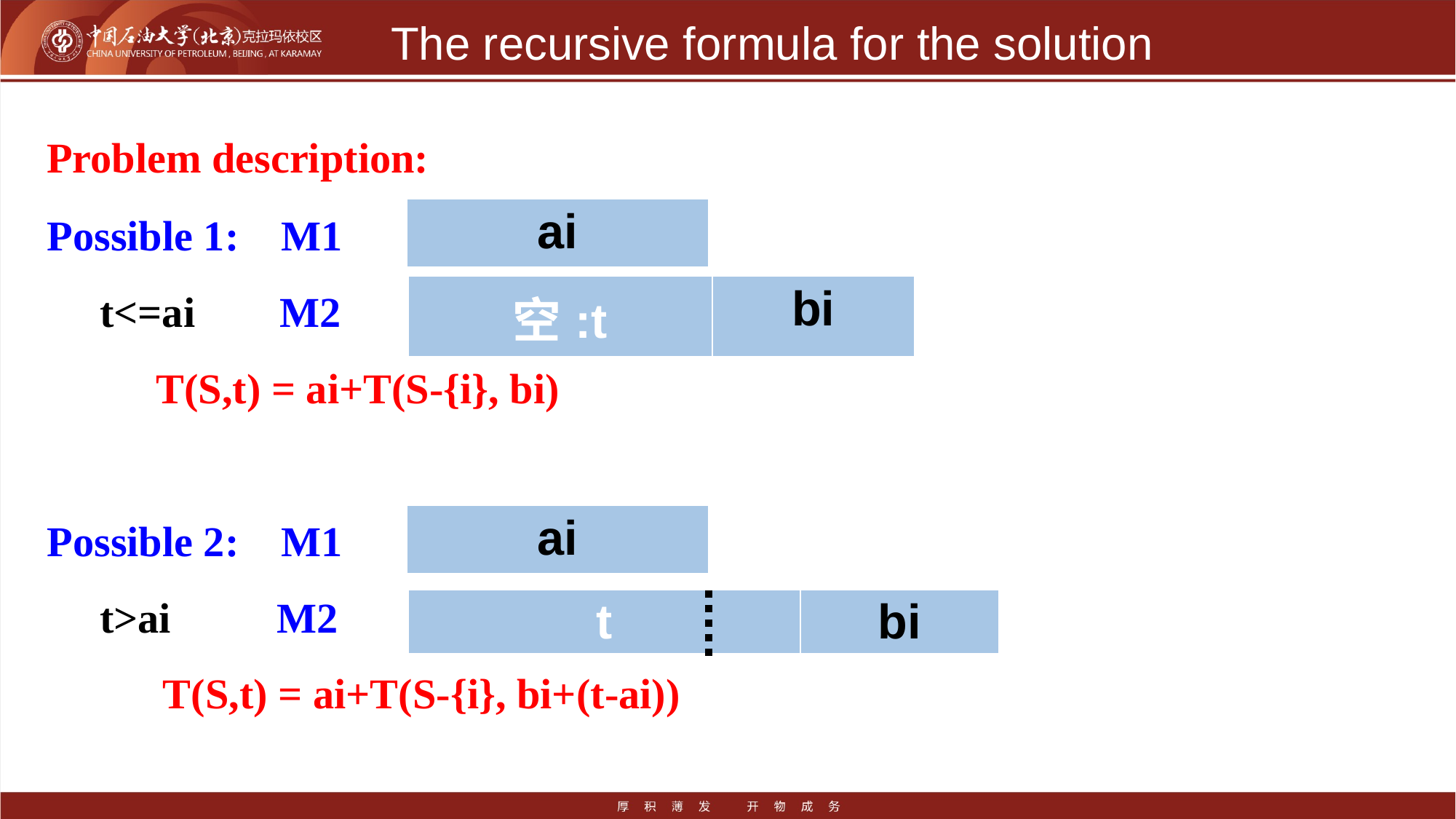

# The recursive formula for the solution
Problem description:
Possible 1:    M1
     t<=ai        M2
	T(S,t) = ai+T(S-{i}, bi)

Possible 2:    M1
     t>ai          M2
           T(S,t) = ai+T(S-{i}, bi+(t-ai))

| ai |
| --- |
| 空:t | bi |
| --- | --- |
| ai |
| --- |
| t | bi |
| --- | --- |